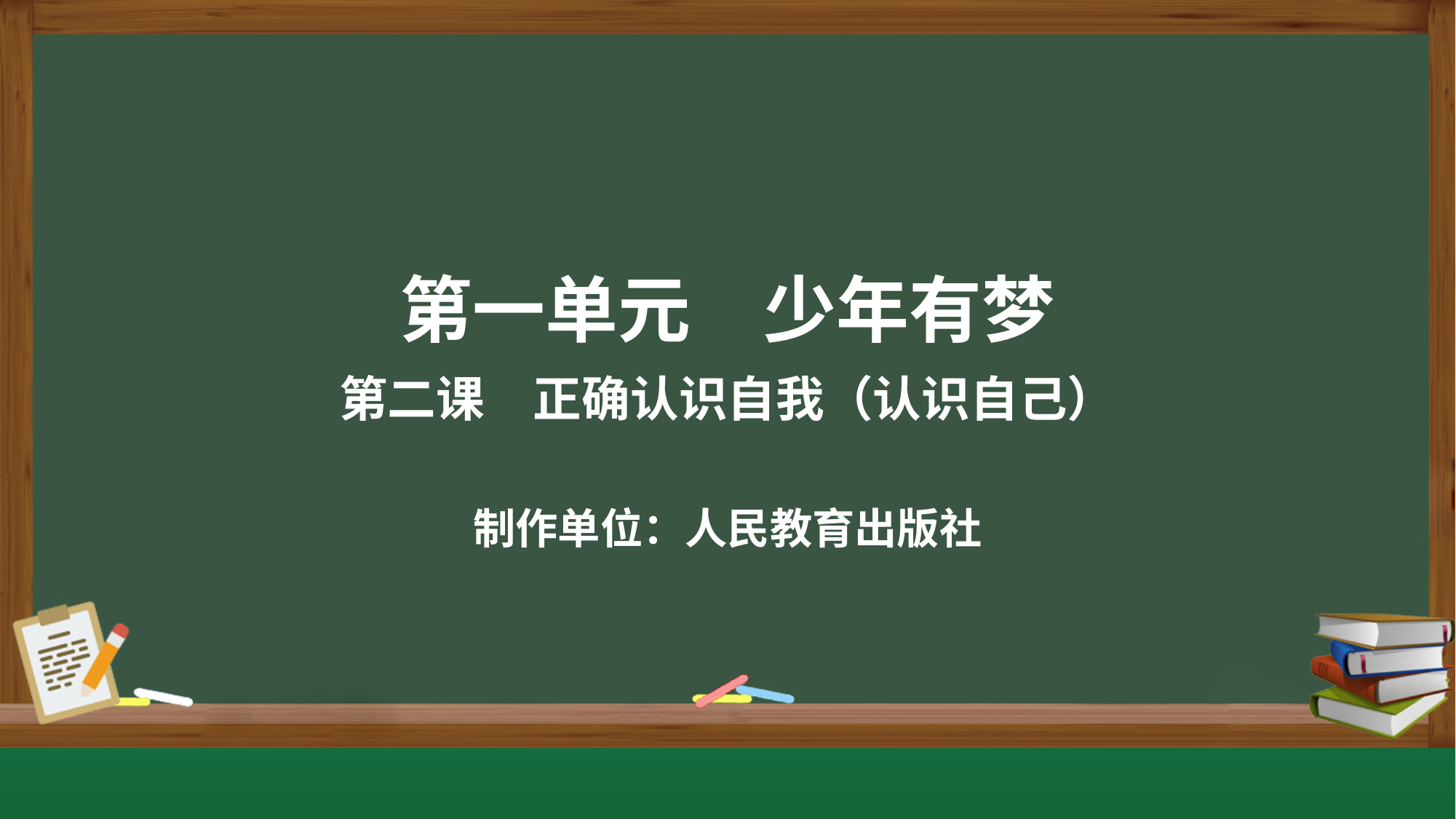

第一单元　少年有梦
第二课　正确认识自我（认识自己）
制作单位：人民教育出版社